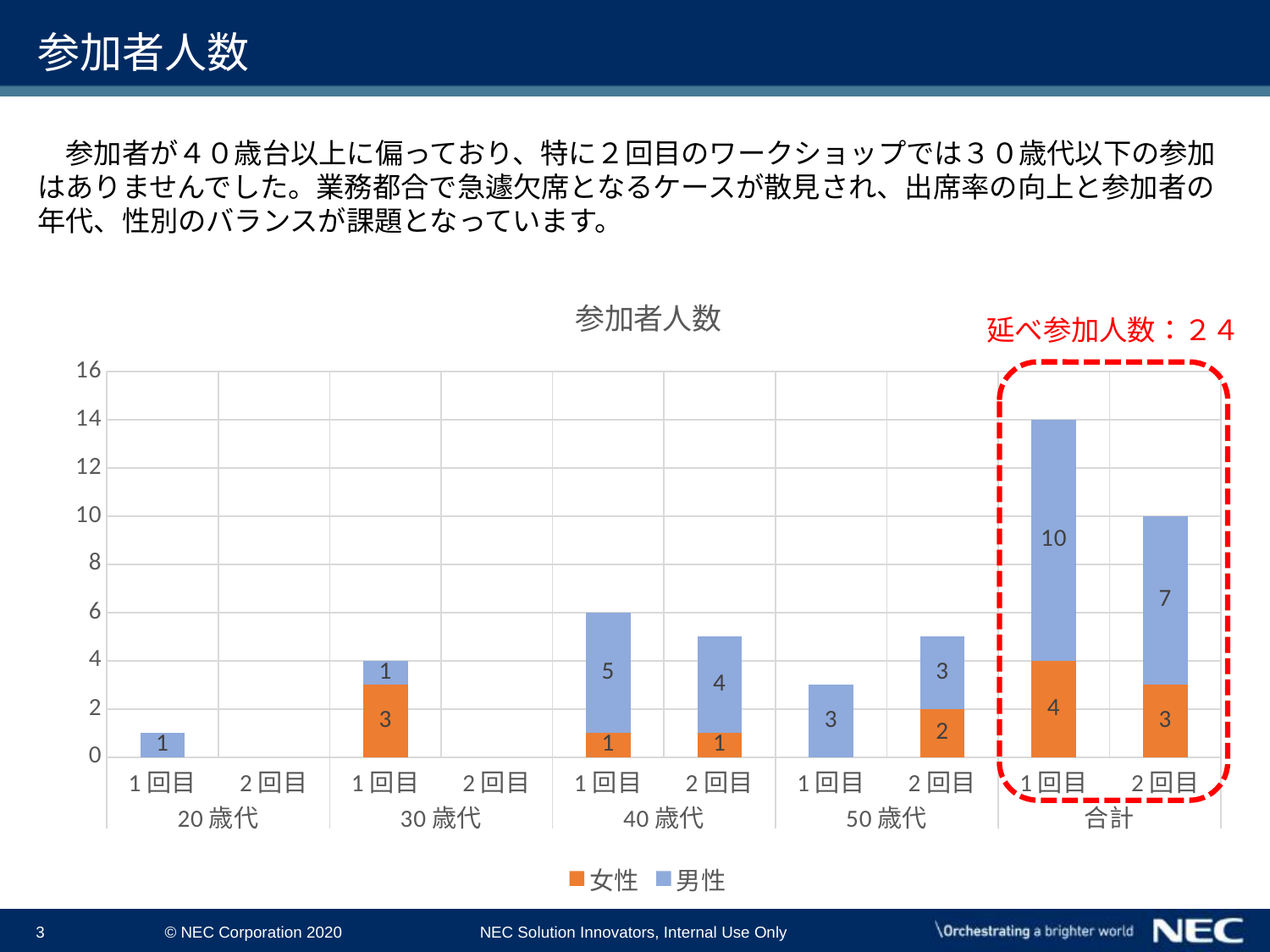

# 参加者人数
　参加者が４０歳台以上に偏っており、特に２回目のワークショップでは３０歳代以下の参加はありませんでした。業務都合で急遽欠席となるケースが散見され、出席率の向上と参加者の年代、性別のバランスが課題となっています。

### Chart: 参加者人数

| Category | 女性 | 男性 |
|---|---|---|
| 1回目 | None | 1.0 |
| 2回目 | None | None |
| 1回目 | 3.0 | 1.0 |
| 2回目 | None | None |
| 1回目 | 1.0 | 5.0 |
| 2回目 | 1.0 | 4.0 |
| 1回目 | None | 3.0 |
| 2回目 | 2.0 | 3.0 |
| 1回目 | 4.0 | 10.0 |
| 2回目 | 3.0 | 7.0 |
延べ参加人数：２４